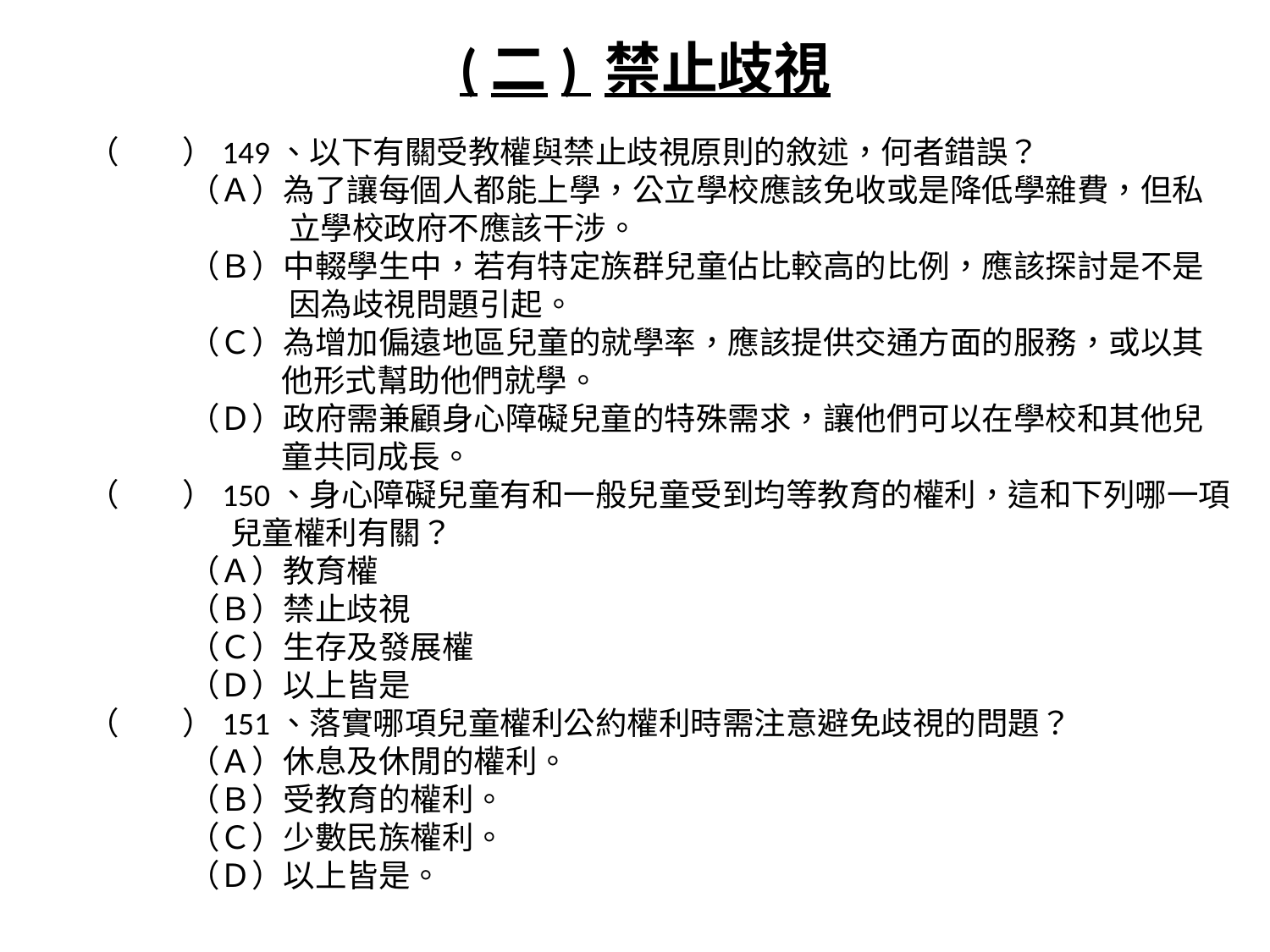

(二) 禁止歧視
（　　）149、以下有關受教權與禁止歧視原則的敘述，何者錯誤？
（Ａ）為了讓每個人都能上學，公立學校應該免收或是降低學雜費，但私
             立學校政府不應該干涉。
（Ｂ）中輟學生中，若有特定族群兒童佔比較高的比例，應該探討是不是
             因為歧視問題引起。
（Ｃ）為增加偏遠地區兒童的就學率，應該提供交通方面的服務，或以其
            他形式幫助他們就學。
（Ｄ）政府需兼顧身心障礙兒童的特殊需求，讓他們可以在學校和其他兒
            童共同成長。
（　　）150、身心障礙兒童有和一般兒童受到均等教育的權利，這和下列哪一項兒童權利有關？
（Ａ）教育權
（Ｂ）禁止歧視
（Ｃ）生存及發展權
（Ｄ）以上皆是
（　　）151、落實哪項兒童權利公約權利時需注意避免歧視的問題？
（Ａ）休息及休閒的權利。
（Ｂ）受教育的權利。
（Ｃ）少數民族權利。
（Ｄ）以上皆是。